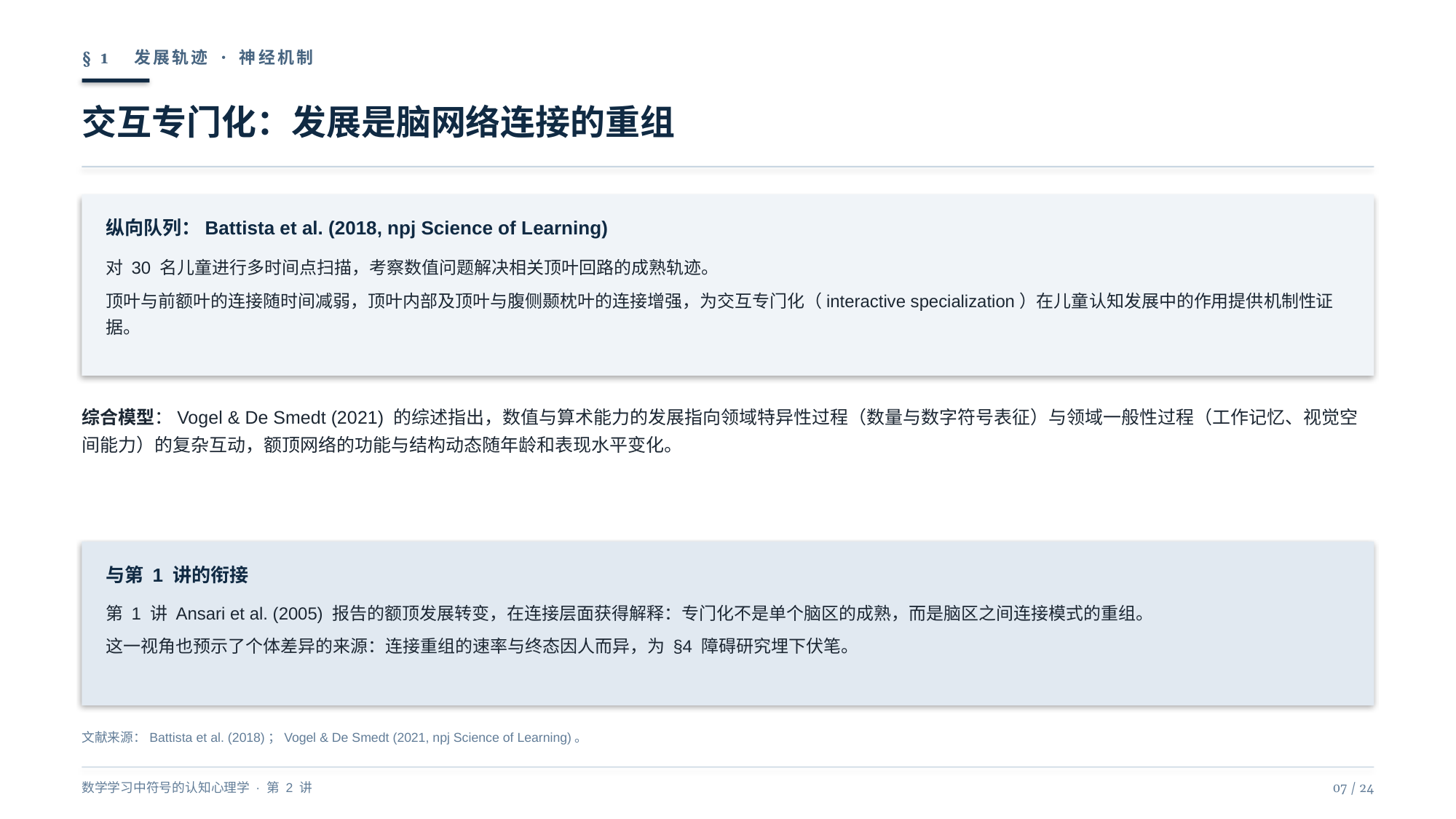

§ 1　发展轨迹 · 神经机制

交互专门化：发展是脑网络连接的重组

纵向队列：Battista et al. (2018, npj Science of Learning)
对 30 名儿童进行多时间点扫描，考察数值问题解决相关顶叶回路的成熟轨迹。
顶叶与前额叶的连接随时间减弱，顶叶内部及顶叶与腹侧颞枕叶的连接增强，为交互专门化（interactive specialization）在儿童认知发展中的作用提供机制性证据。
综合模型：Vogel & De Smedt (2021) 的综述指出，数值与算术能力的发展指向领域特异性过程（数量与数字符号表征）与领域一般性过程（工作记忆、视觉空间能力）的复杂互动，额顶网络的功能与结构动态随年龄和表现水平变化。

与第 1 讲的衔接
第 1 讲 Ansari et al. (2005) 报告的额顶发展转变，在连接层面获得解释：专门化不是单个脑区的成熟，而是脑区之间连接模式的重组。
这一视角也预示了个体差异的来源：连接重组的速率与终态因人而异，为 §4 障碍研究埋下伏笔。
文献来源：Battista et al. (2018)；Vogel & De Smedt (2021, npj Science of Learning)。

数学学习中符号的认知心理学 · 第 2 讲
07 / 24